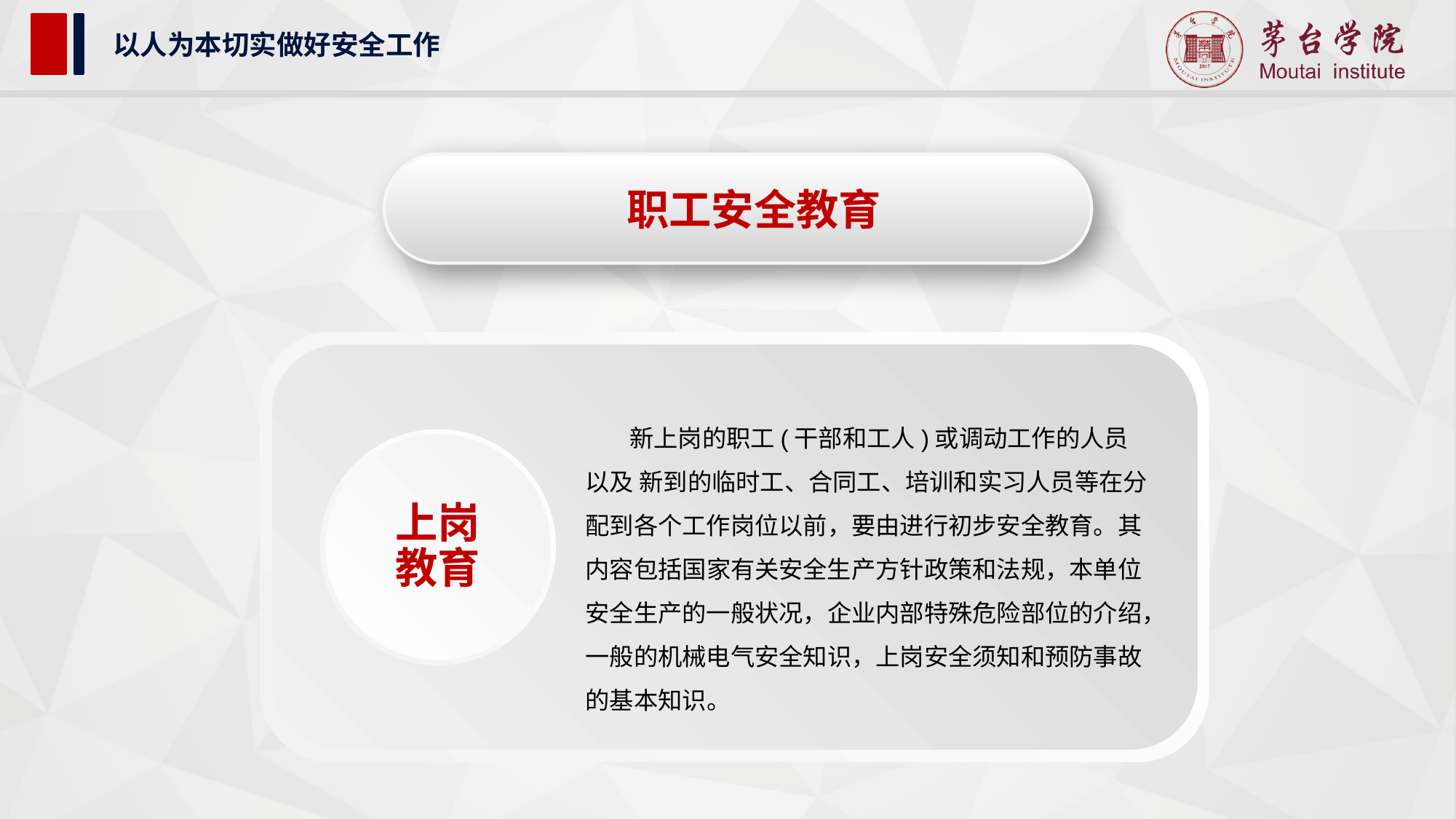

以人为本切实做好安全工作

职工安全教育

       新上岗的职工(干部和工人)或调动工作的人员以及 新到的临时工、合同工、培训和实习人员等在分配到各个工作岗位以前，要由进行初步安全教育。其内容包括国家有关安全生产方针政策和法规，本单位安全生产的一般状况，企业内部特殊危险部位的介绍，一般的机械电气安全知识，上岗安全须知和预防事故的基本知识。

上岗
教育